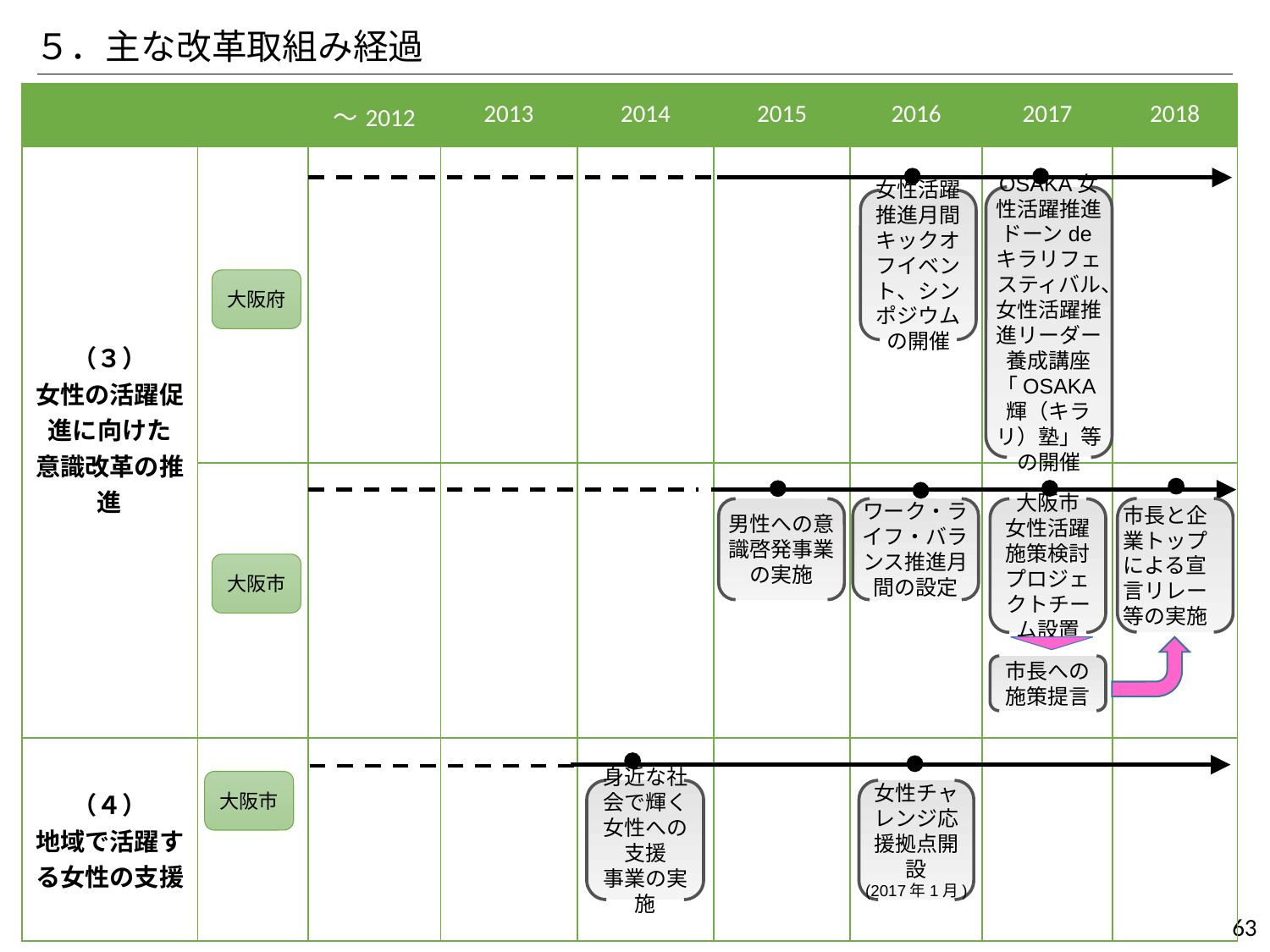

５．主な改革取組み経過
|  |  | ～2012 | 2013 | 2014 | 2015 | 2016 | 2017 | 2018 |
| --- | --- | --- | --- | --- | --- | --- | --- | --- |
| （３） 女性の活躍促進に向けた 意識改革の推進 |  |  |  |  |  |  |  |  |
|  |  |  |  |  |  |  |  |  |
| （４） 地域で活躍する女性の支援 |  |  |  |  |  |  |  |  |

OSAKA女性活躍推進ドーンdeキラリフェスティバル、女性活躍推進リーダー養成講座「OSAKA輝（キラリ）塾」等の開催
女性活躍推進月間キックオフイベント、シンポジウムの開催
大阪府

市長と企業トップによる宣言リレー等の実施
男性への意識啓発事業の実施
ワーク・ライフ・バランス推進月間の設定
大阪市
女性活躍施策検討
プロジェクトチーム設置
大阪市

市長への
施策提言

大阪市
身近な社会で輝く女性への支援
事業の実施
女性チャレンジ応援拠点開設
(2017年1月)
63